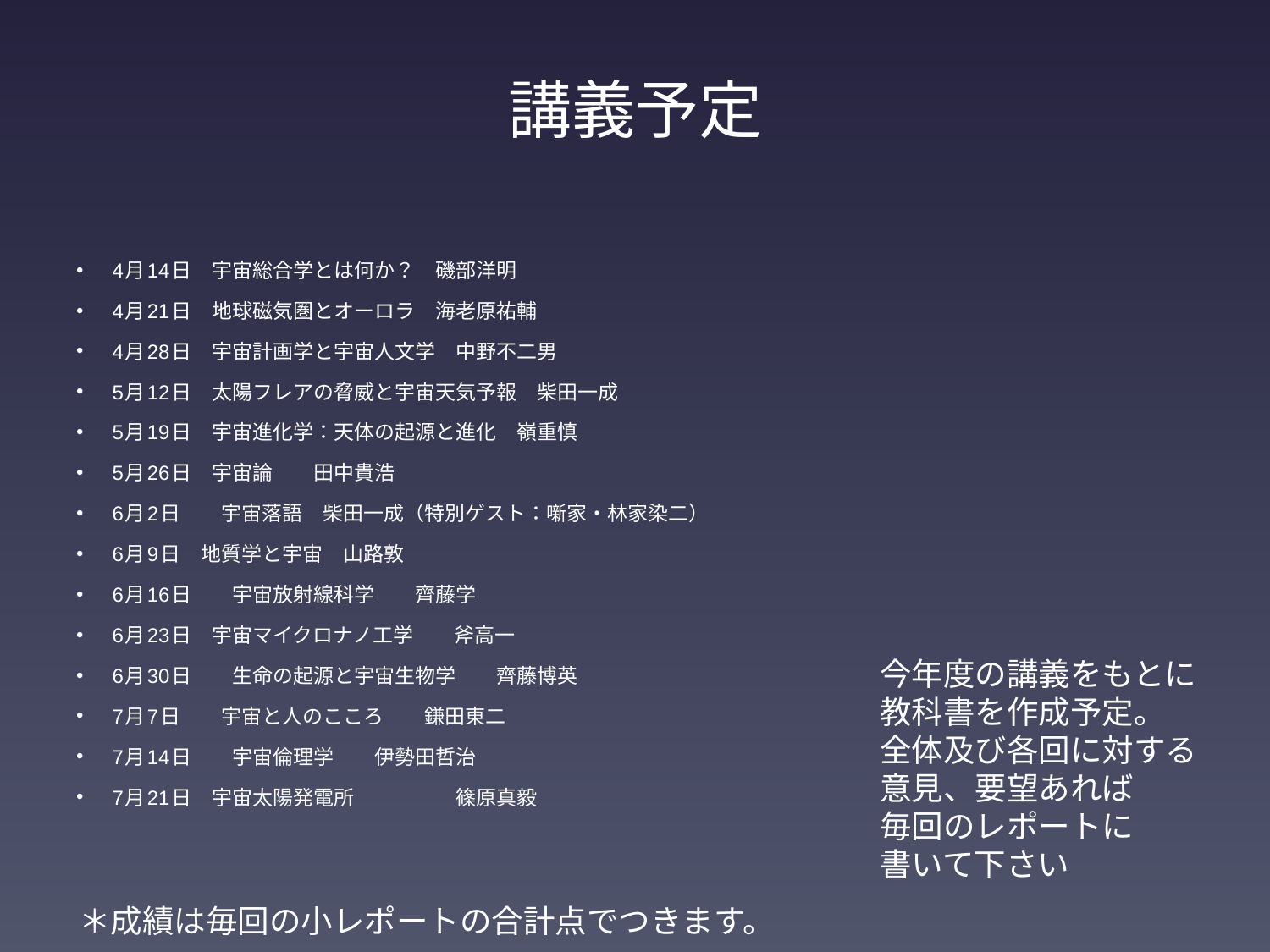

# 講義予定
4月14日　宇宙総合学とは何か？　磯部洋明
4月21日　地球磁気圏とオーロラ　海老原祐輔
4月28日　宇宙計画学と宇宙人文学　中野不二男
5月12日　太陽フレアの脅威と宇宙天気予報　柴田一成
5月19日　宇宙進化学：天体の起源と進化　嶺重慎
5月26日　宇宙論　　田中貴浩
6月2日　　宇宙落語　柴田一成（特別ゲスト：噺家・林家染二）
6月9日　地質学と宇宙　山路敦
6月16日　　宇宙放射線科学　　齊藤学
6月23日　宇宙マイクロナノ工学　　斧高一
6月30日　　生命の起源と宇宙生物学　　齊藤博英
7月7日　　宇宙と人のこころ　　鎌田東二
7月14日　　宇宙倫理学　　伊勢田哲治
7月21日　宇宙太陽発電所　　　　　篠原真毅
今年度の講義をもとに
教科書を作成予定。
全体及び各回に対する
意見、要望あれば
毎回のレポートに
書いて下さい
＊成績は毎回の小レポートの合計点でつきます。